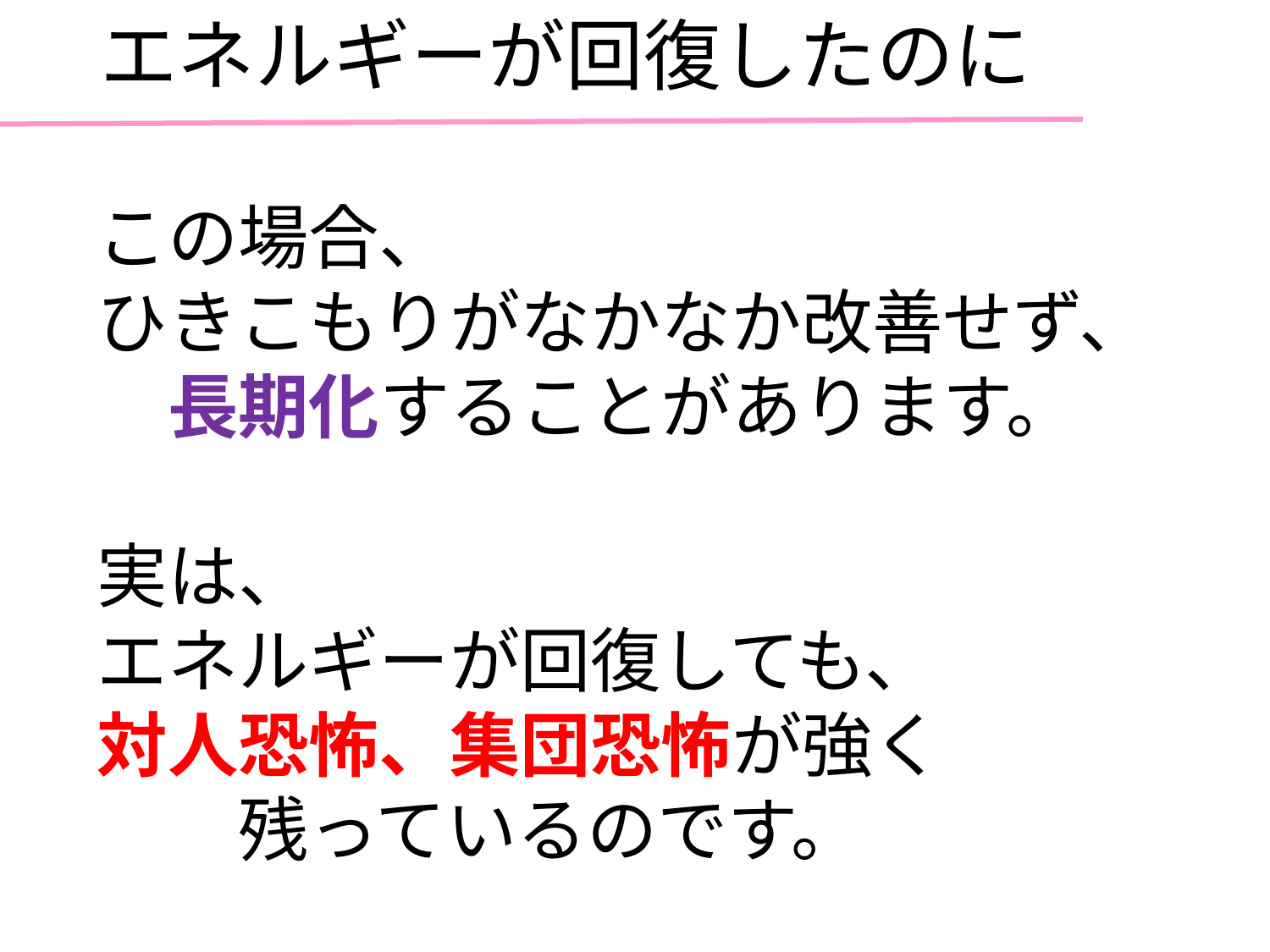

# エネルギーが回復したのに
この場合、
ひきこもりがなかなか改善せず、
　長期化することがあります。

実は、
エネルギーが回復しても、
対人恐怖、集団恐怖が強く
　　残っているのです。